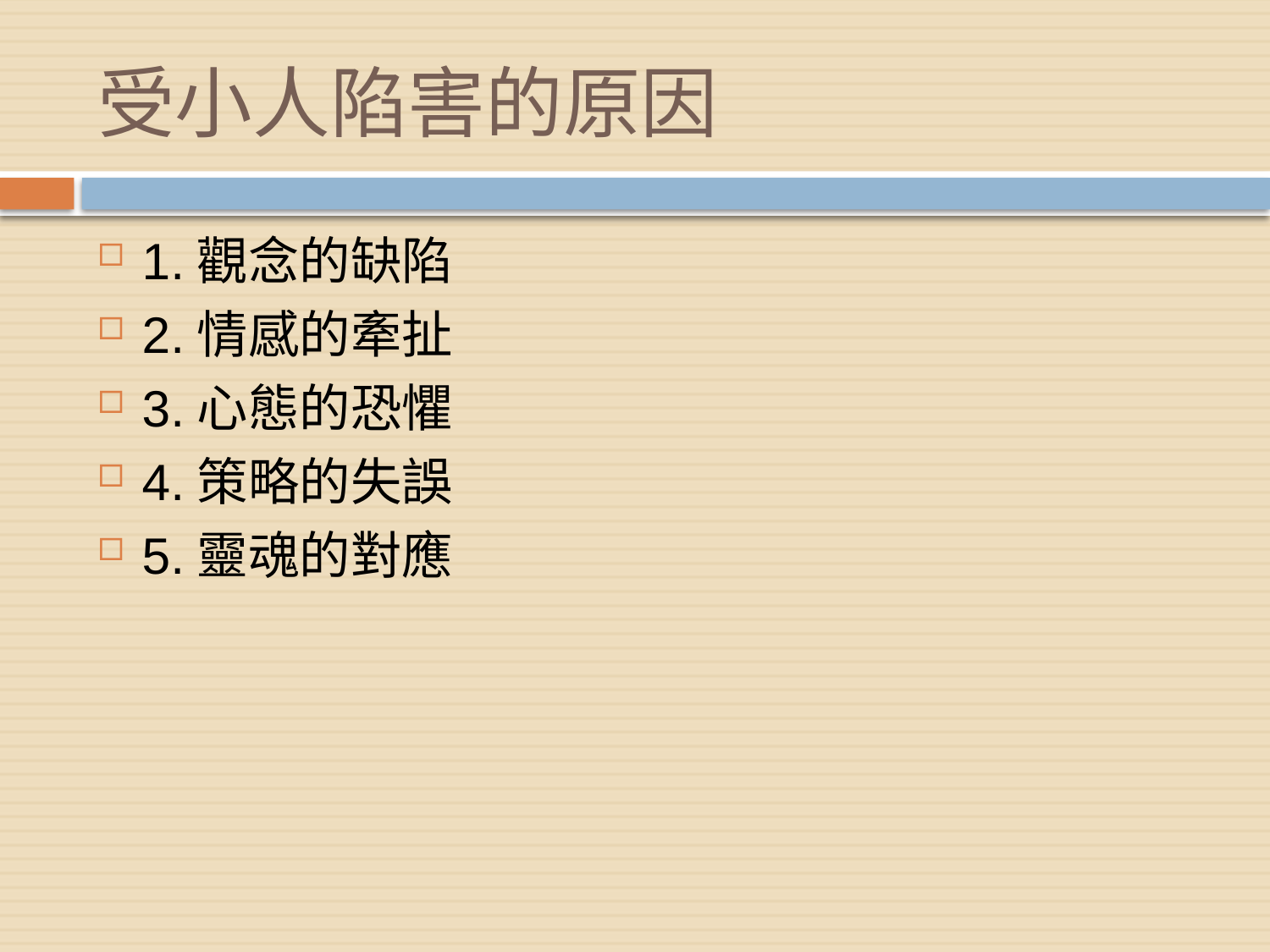

# 受小人陷害的原因
1.觀念的缺陷
2.情感的牽扯
3.心態的恐懼
4.策略的失誤
5.靈魂的對應